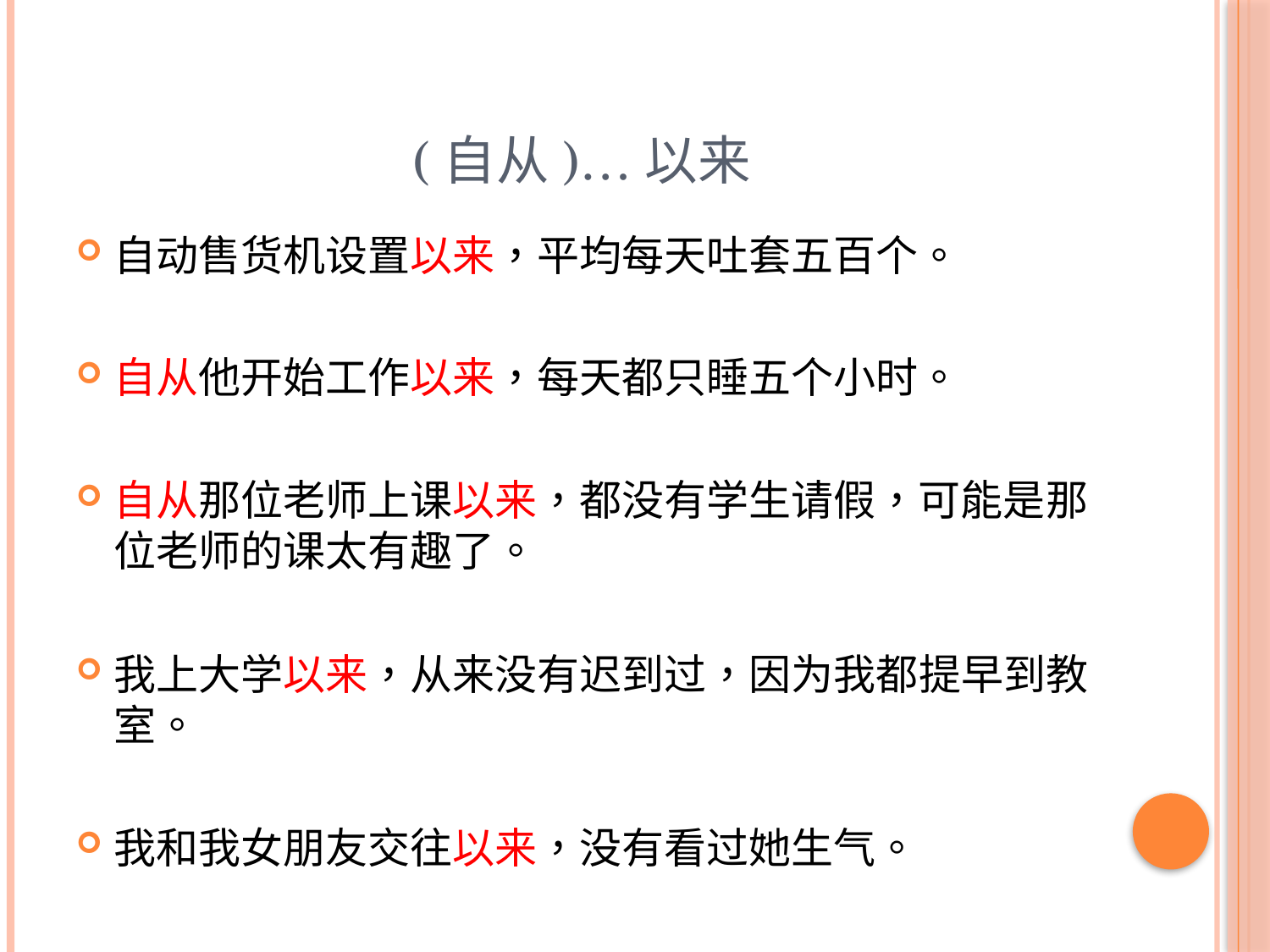

# (自从)…以来
自动售货机设置以来，平均每天吐套五百个。

自从他开始工作以来，每天都只睡五个小时。

自从那位老师上课以来，都没有学生请假，可能是那位老师的课太有趣了。

我上大学以来，从来没有迟到过，因为我都提早到教室。

我和我女朋友交往以来，没有看过她生气。